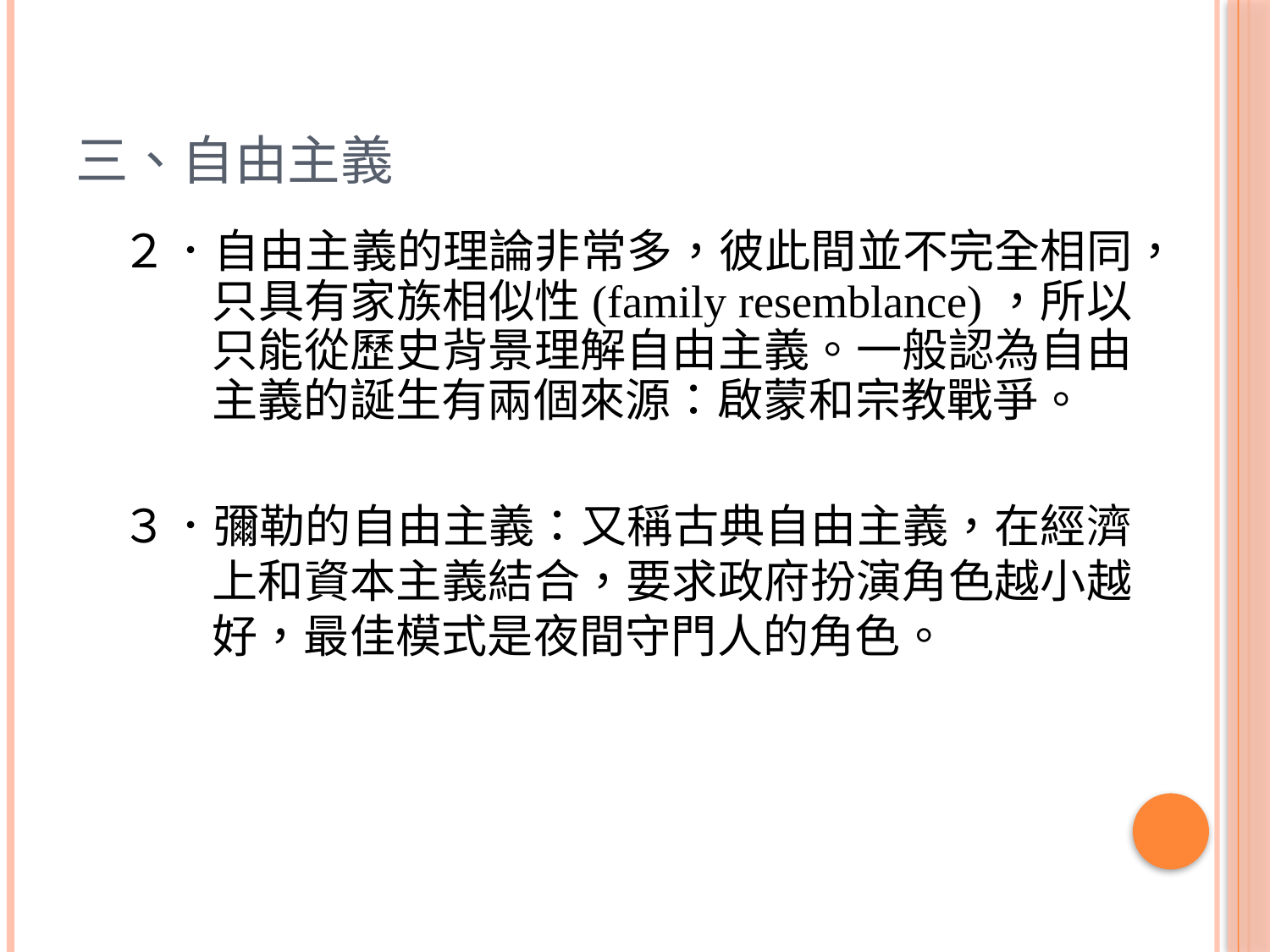

# 三、自由主義
　２．自由主義的理論非常多，彼此間並不完全相同，只具有家族相似性(family resemblance)，所以只能從歷史背景理解自由主義。一般認為自由主義的誕生有兩個來源：啟蒙和宗教戰爭。

　３．彌勒的自由主義：又稱古典自由主義，在經濟上和資本主義結合，要求政府扮演角色越小越好，最佳模式是夜間守門人的角色。